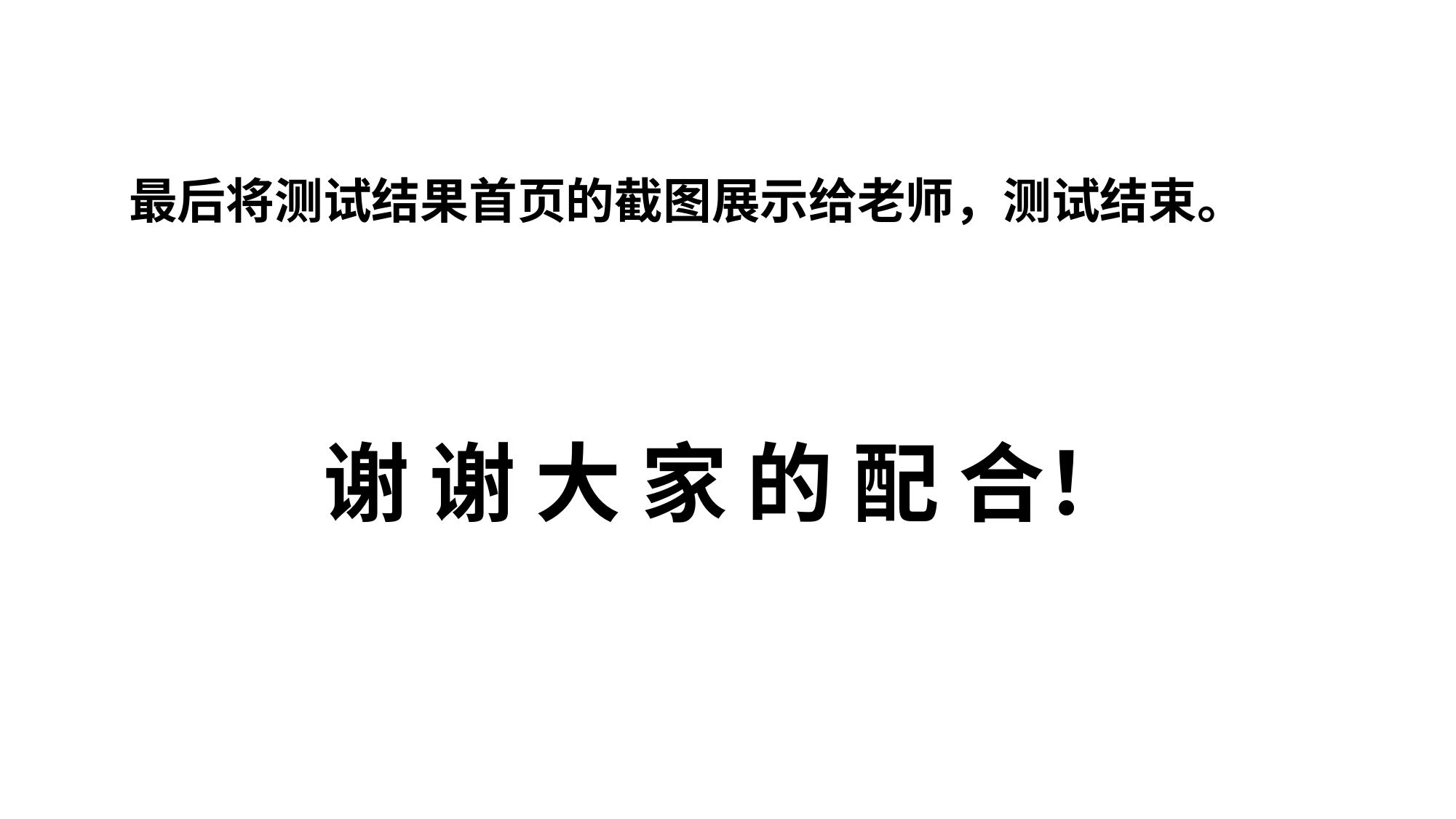

最后将测试结果首页的截图展示给老师，测试结束。
# 谢 谢 大 家 的 配 合！